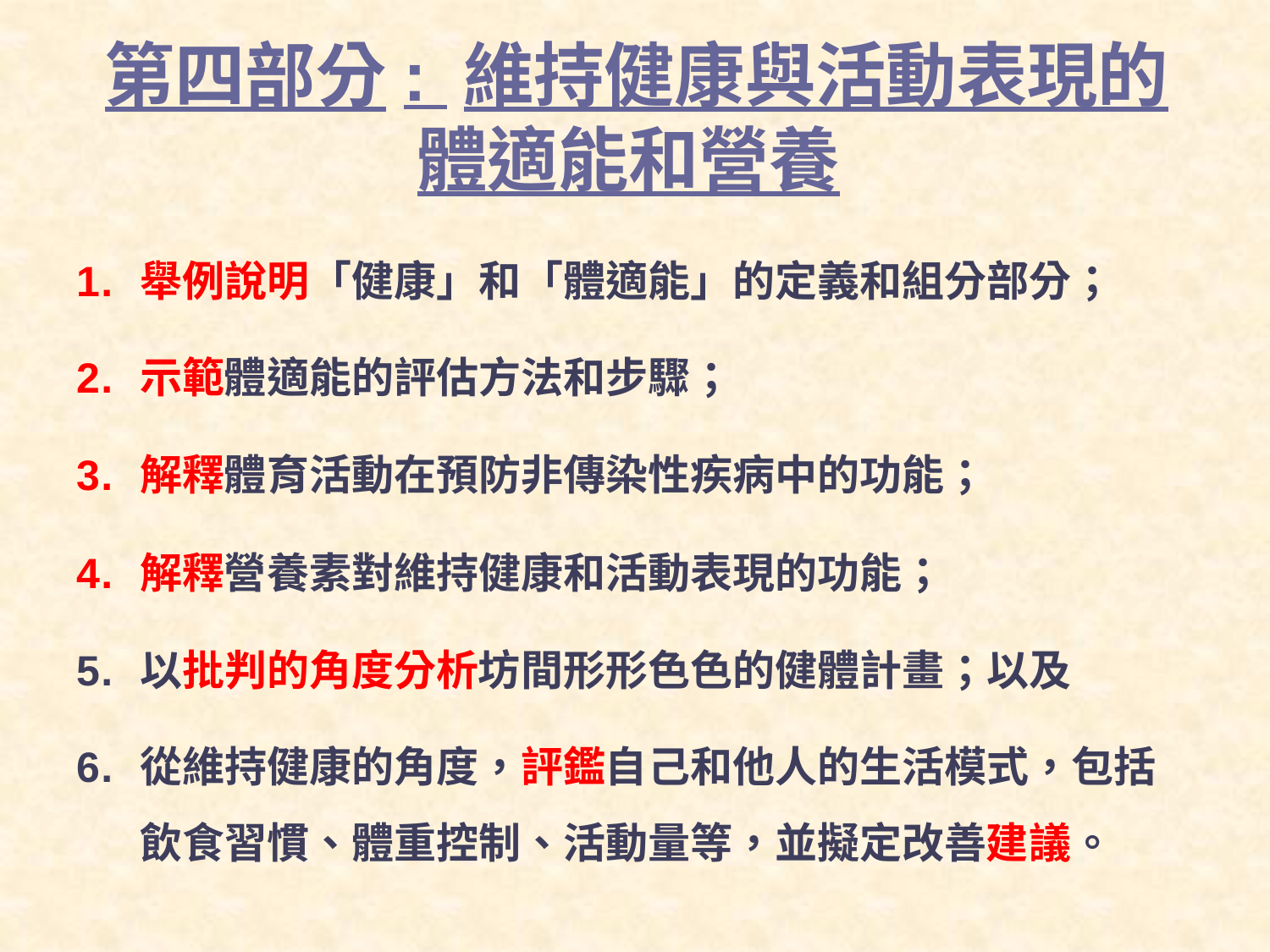

# 第四部分: 維持健康與活動表現的體適能和營養
舉例說明「健康」和「體適能」的定義和組分部分；
示範體適能的評估方法和步驟；
解釋體育活動在預防非傳染性疾病中的功能；
解釋營養素對維持健康和活動表現的功能；
以批判的角度分析坊間形形色色的健體計畫；以及
從維持健康的角度，評鑑自己和他人的生活模式，包括飲食習慣、體重控制、活動量等，並擬定改善建議。